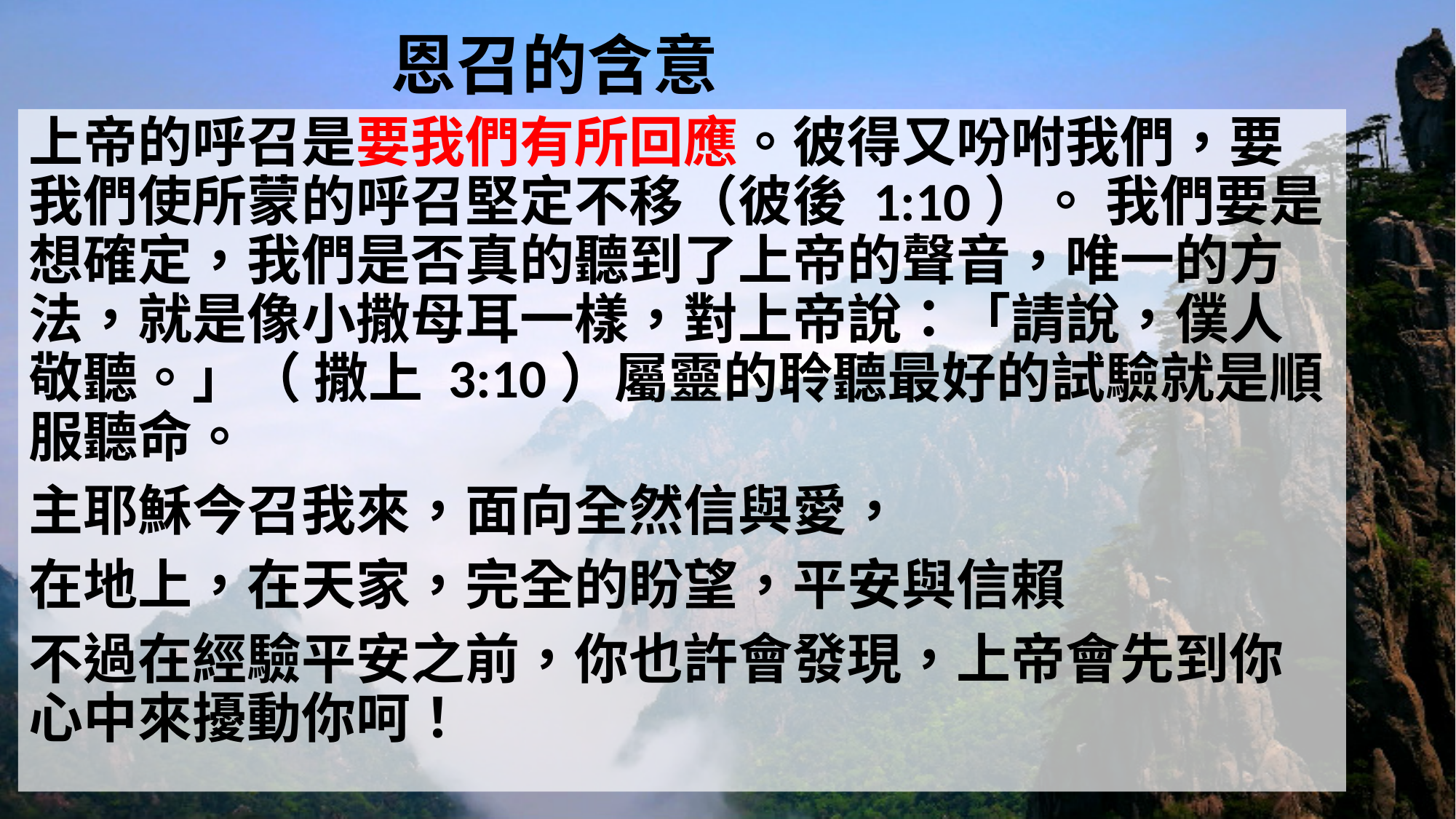

# 恩召的含意
上帝的呼召是要我們有所回應。彼得又吩咐我們，要我們使所蒙的呼召堅定不移（彼後 1:10）。 我們要是想確定，我們是否真的聽到了上帝的聲音，唯一的方法，就是像小撒母耳一樣，對上帝說：「請說，僕人敬聽。」（ 撒上 3:10）屬靈的聆聽最好的試驗就是順服聽命。
主耶穌今召我來，面向全然信與愛，
在地上，在天家，完全的盼望，平安與信賴
不過在經驗平安之前，你也許會發現，上帝會先到你心中來擾動你呵！